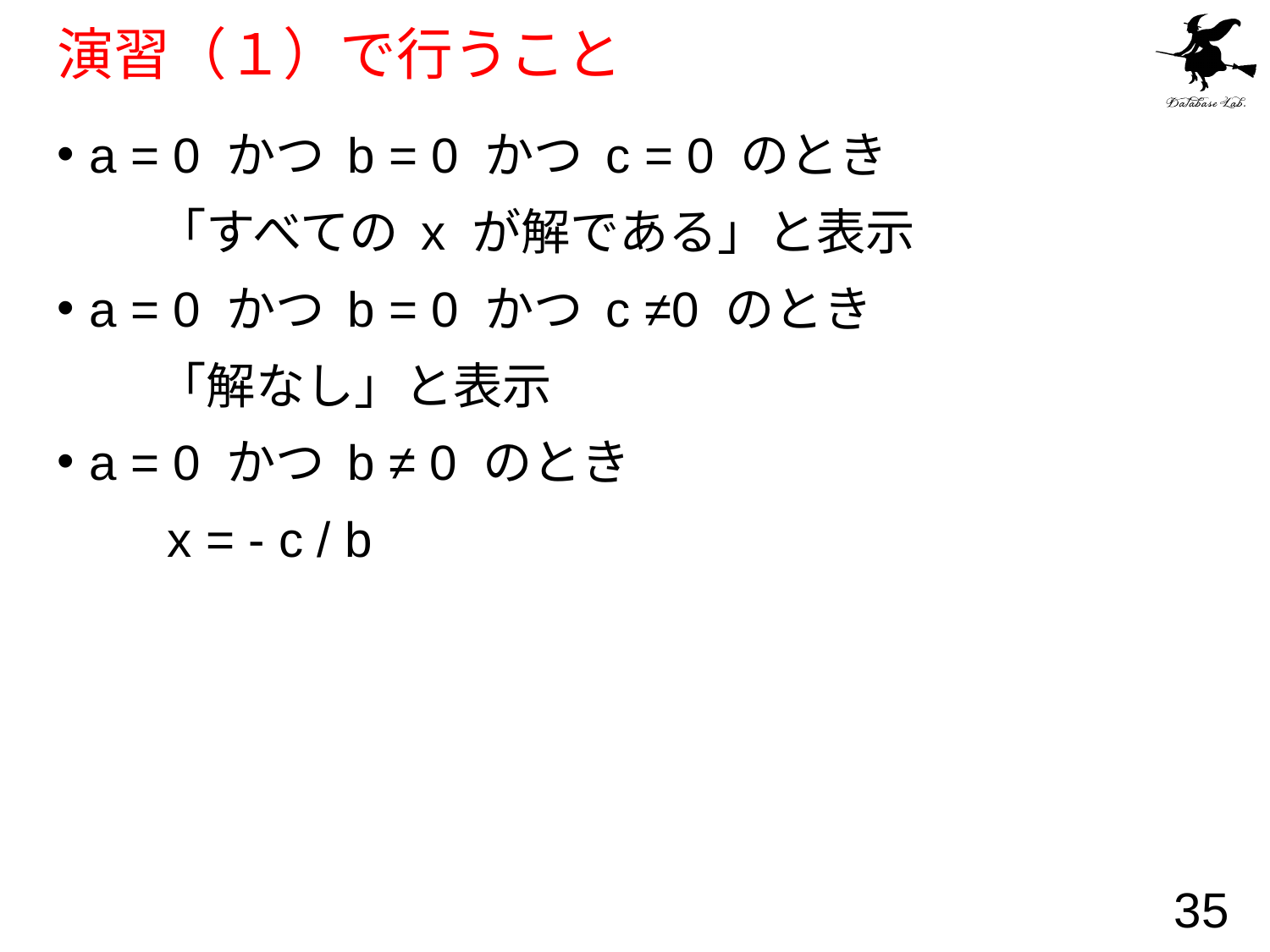

# 演習（１）で行うこと
a = 0 かつ b = 0 かつ c = 0 のとき
        「すべての x が解である」と表示
a = 0 かつ b = 0 かつ c ≠0 のとき
        「解なし」と表示
a = 0 かつ b ≠ 0 のとき
        x = - c / b
35